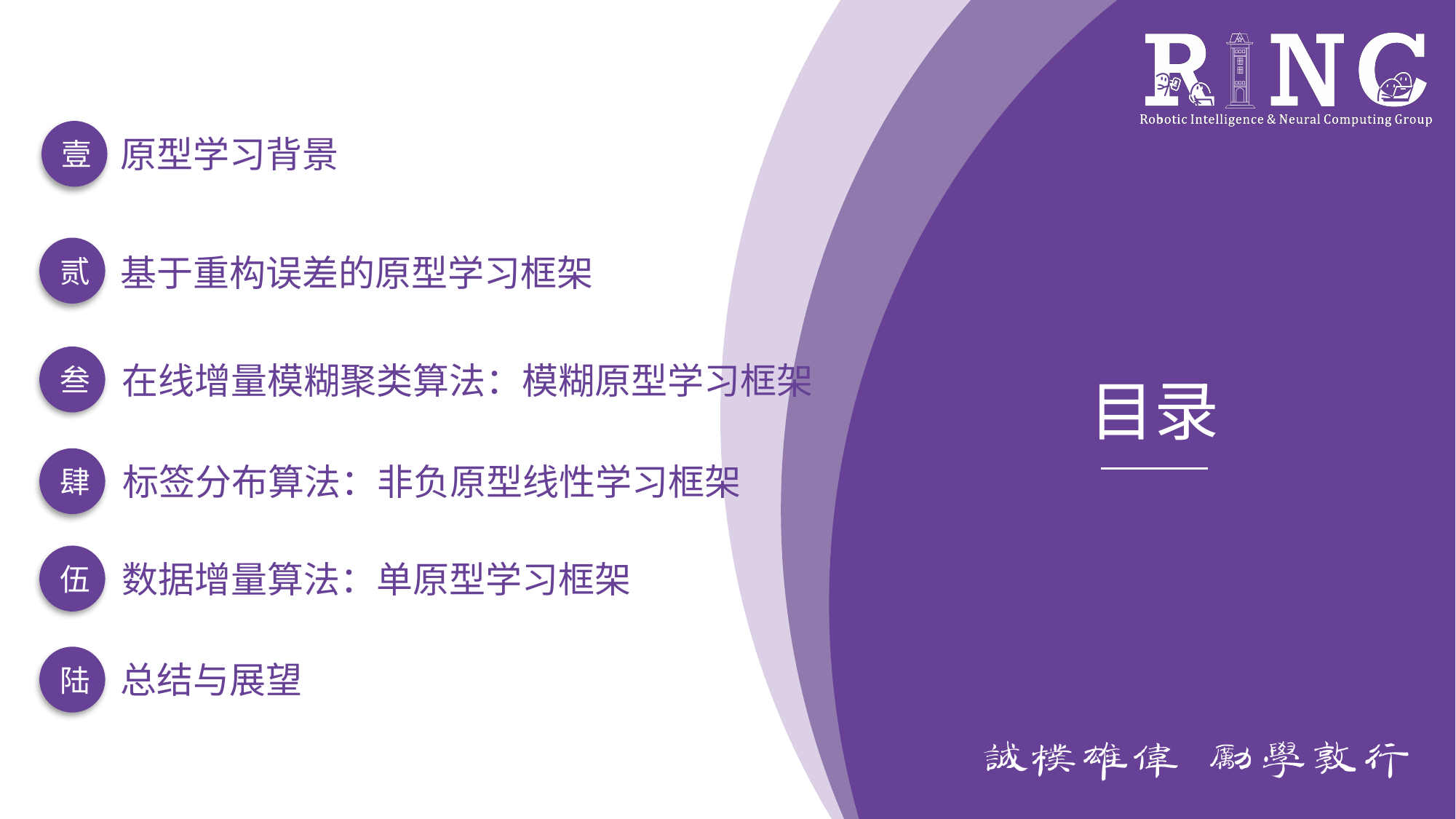

壹
原型学习背景
贰
基于重构误差的原型学习框架
叁
在线增量模糊聚类算法：模糊原型学习框架
肆
标签分布算法：非负原型线性学习框架
伍
数据增量算法：单原型学习框架
陆
总结与展望